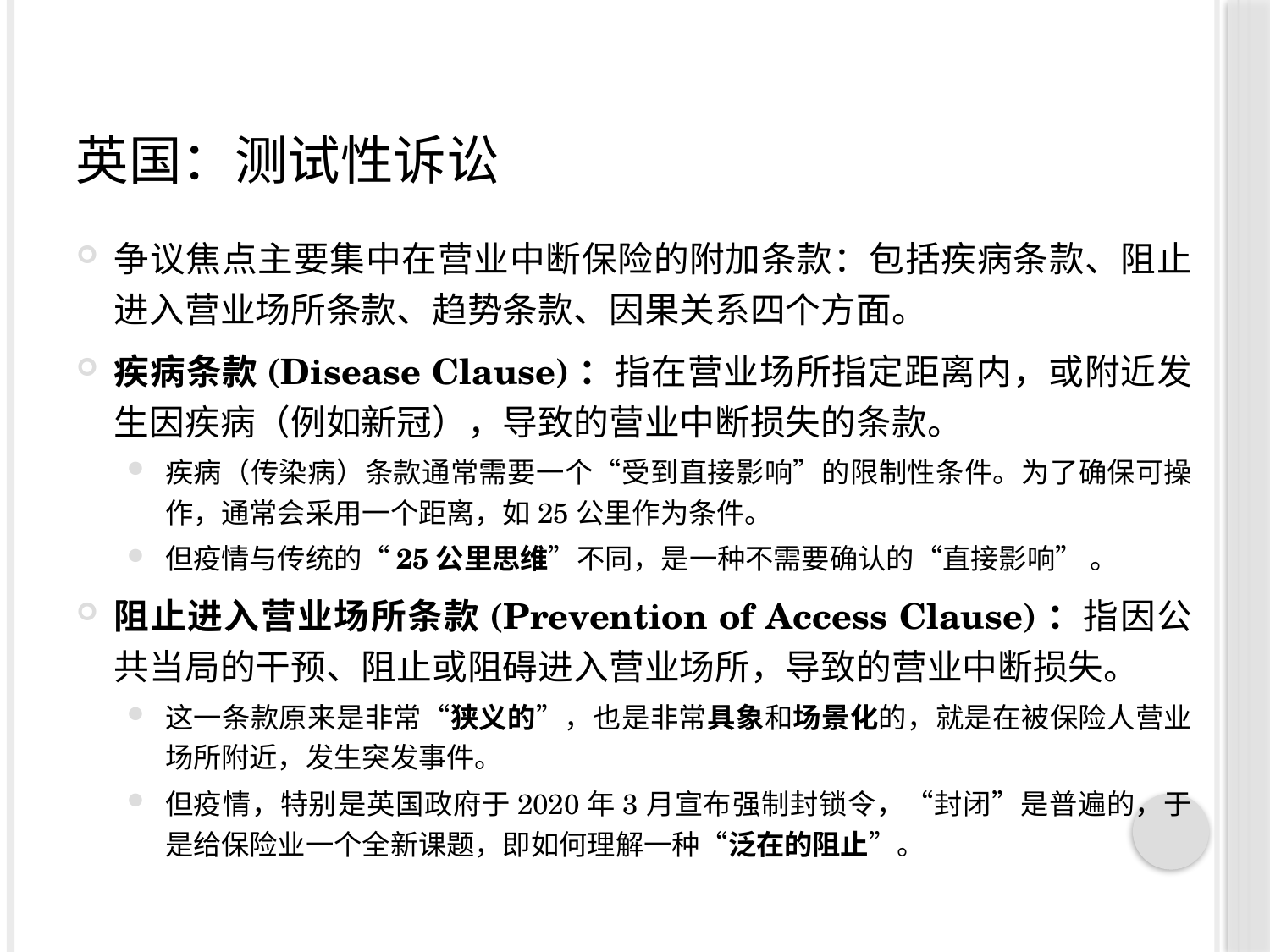

# 英国：测试性诉讼
争议焦点主要集中在营业中断保险的附加条款：包括疾病条款、阻止进入营业场所条款、趋势条款、因果关系四个方面。
疾病条款(Disease Clause)：指在营业场所指定距离内，或附近发生因疾病（例如新冠），导致的营业中断损失的条款。
疾病（传染病）条款通常需要一个“受到直接影响”的限制性条件。为了确保可操作，通常会采用一个距离，如25公里作为条件。
但疫情与传统的“25公里思维”不同，是一种不需要确认的“直接影响” 。
阻止进入营业场所条款(Prevention of Access Clause)：指因公共当局的干预、阻止或阻碍进入营业场所，导致的营业中断损失。
这一条款原来是非常“狭义的”，也是非常具象和场景化的，就是在被保险人营业场所附近，发生突发事件。
但疫情，特别是英国政府于2020年3月宣布强制封锁令，“封闭”是普遍的，于是给保险业一个全新课题，即如何理解一种“泛在的阻止”。